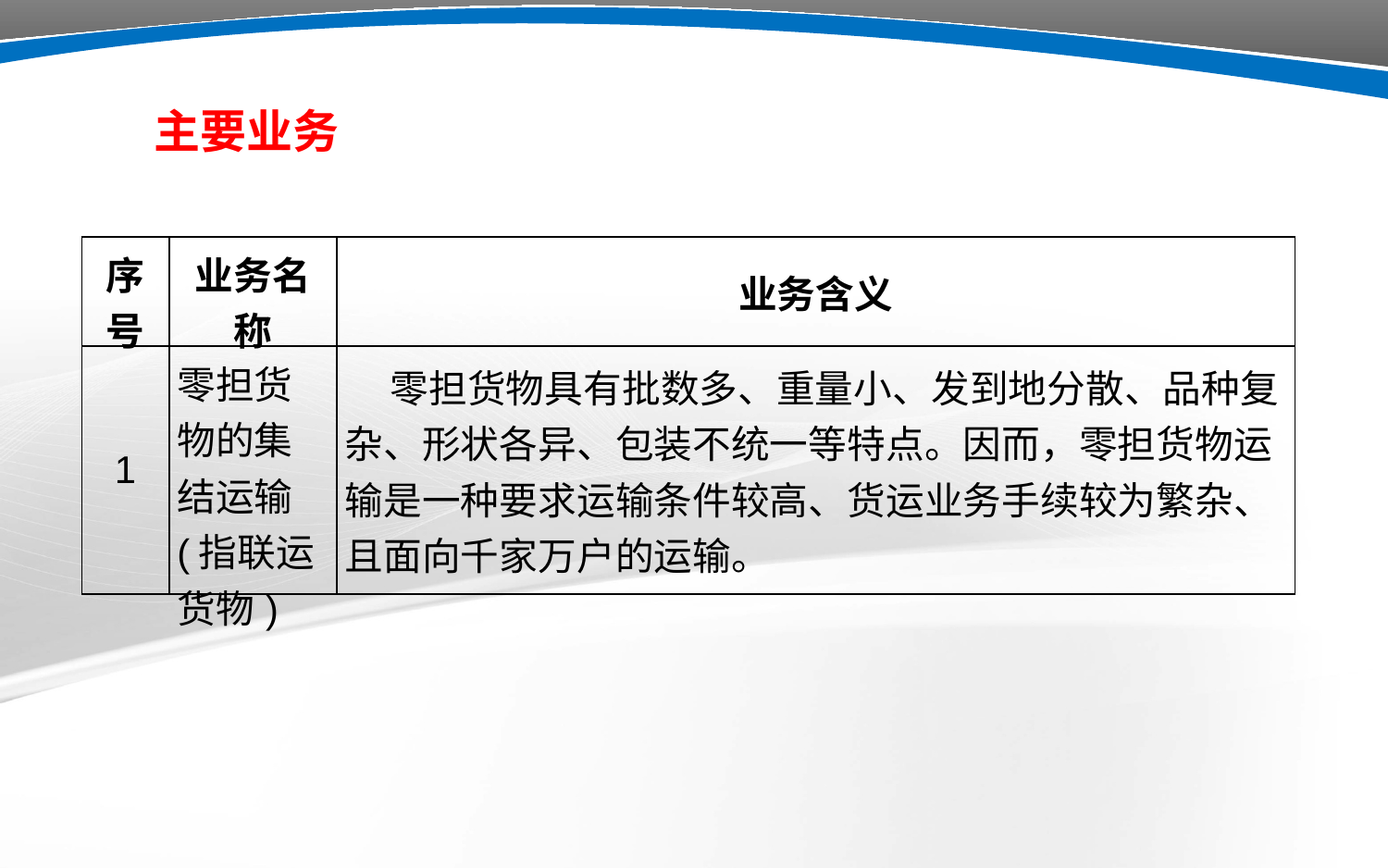

主要业务
| 序号 | 业务名称 | 业务含义 |
| --- | --- | --- |
| 1 | 零担货物的集结运输(指联运货物) | 零担货物具有批数多、重量小、发到地分散、品种复杂、形状各异、包装不统一等特点。因而，零担货物运输是一种要求运输条件较高、货运业务手续较为繁杂、且面向千家万户的运输。 |